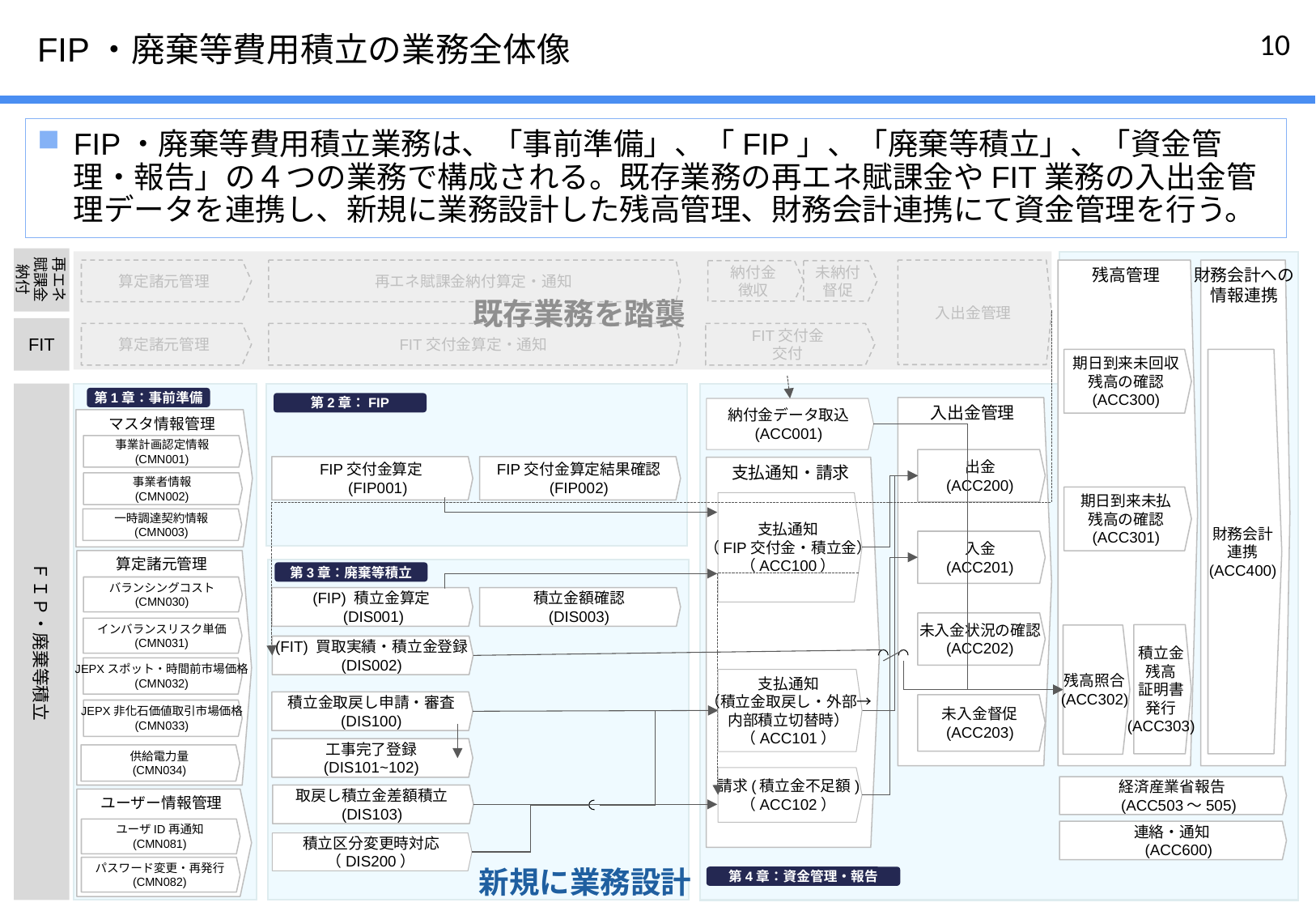

# FIP・廃棄等費用積立の業務全体像
FIP・廃棄等費用積立業務は、「事前準備」、「FIP」、「廃棄等積立」、「資金管理・報告」の４つの業務で構成される。既存業務の再エネ賦課金やFIT業務の入出金管理データを連携し、新規に業務設計した残高管理、財務会計連携にて資金管理を行う。
再エネ賦課金納付

残高管理
財務会計への
情報連携
算定諸元管理
再エネ賦課金納付算定・通知
入出金管理
納付金
徴収
未納付
督促
既存業務を踏襲
FIT
算定諸元管理
FIT交付金算定・通知
FIT交付金
交付
期日到来未回収
残高の確認
(ACC300)
財務会計
連携
(ACC400)
ＦＩＰ・廃棄等積立

第1章：事前準備
第2章：FIP
入出金管理
納付金データ取込
(ACC001)
マスタ情報管理
事業計画認定情報
(CMN001)
出金
(ACC200)
FIP交付金算定結果確認
(FIP002)
FIP交付金算定
(FIP001)
支払通知・請求
事業者情報
(CMN002)
期日到来未払
残高の確認
(ACC301)
支払通知
（FIP交付金・積立金）
（ACC100）
一時調達契約情報
(CMN003)
入金
(ACC201)
算定諸元管理

第3章：廃棄等積立
バランシングコスト
(CMN030)
(FIP) 積立金算定
 (DIS001)
積立金額確認
(DIS003)
未入金状況の確認
(ACC202)
インバランスリスク単価
(CMN031)
積立金
残高
証明書
発行
(ACC303)
残高照合
(ACC302)
(FIT) 買取実績・積立金登録
(DIS002)

JEPXスポット・時間前市場価格
(CMN032)
支払通知
（積立金取戻し・外部→
内部積立切替時）
（ACC101）
積立金取戻し申請・審査
(DIS100)
未入金督促
(ACC203)
JEPX非化石価値取引市場価格
(CMN033)
工事完了登録
(DIS101~102)
供給電力量
(CMN034)
請求(積立金不足額)
（ACC102）
経済産業省報告
(ACC503～505)
連絡・通知
(ACC600)
取戻し積立金差額積立
(DIS103)
ユーザー情報管理

ユーザID再通知
(CMN081)
積立区分変更時対応
（DIS200）
パスワード変更・再発行
(CMN082)
新規に業務設計
第4章：資金管理・報告